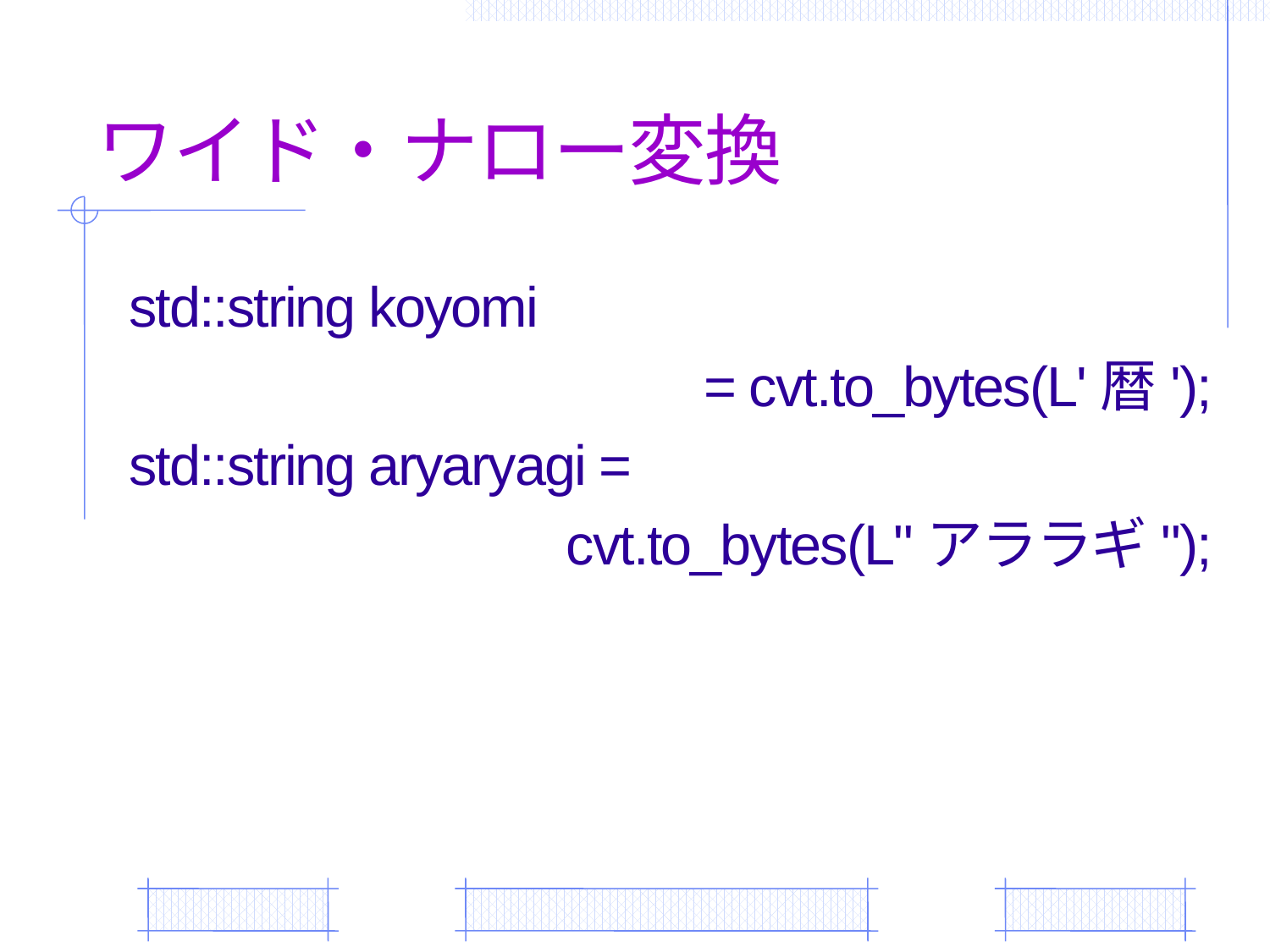

# ワイド・ナロー変換
std::string koyomi
= cvt.to_bytes(L'暦');
std::string aryaryagi =
cvt.to_bytes(L"アララギ");